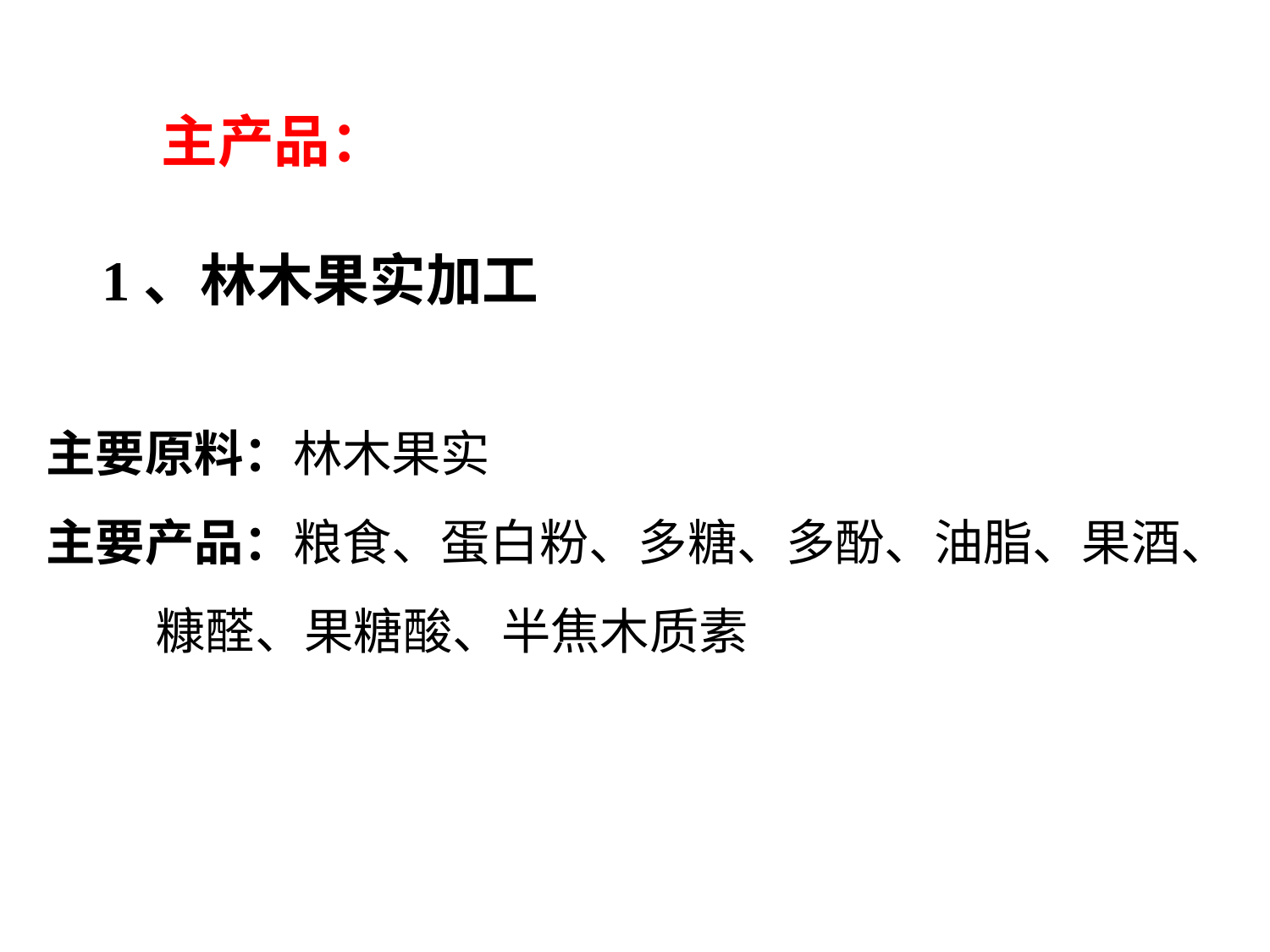

主产品：
1、林木果实加工
  主要原料：林木果实
  主要产品：粮食、蛋白粉、多糖、多酚、油脂、果酒、
            糠醛、果糖酸、半焦木质素